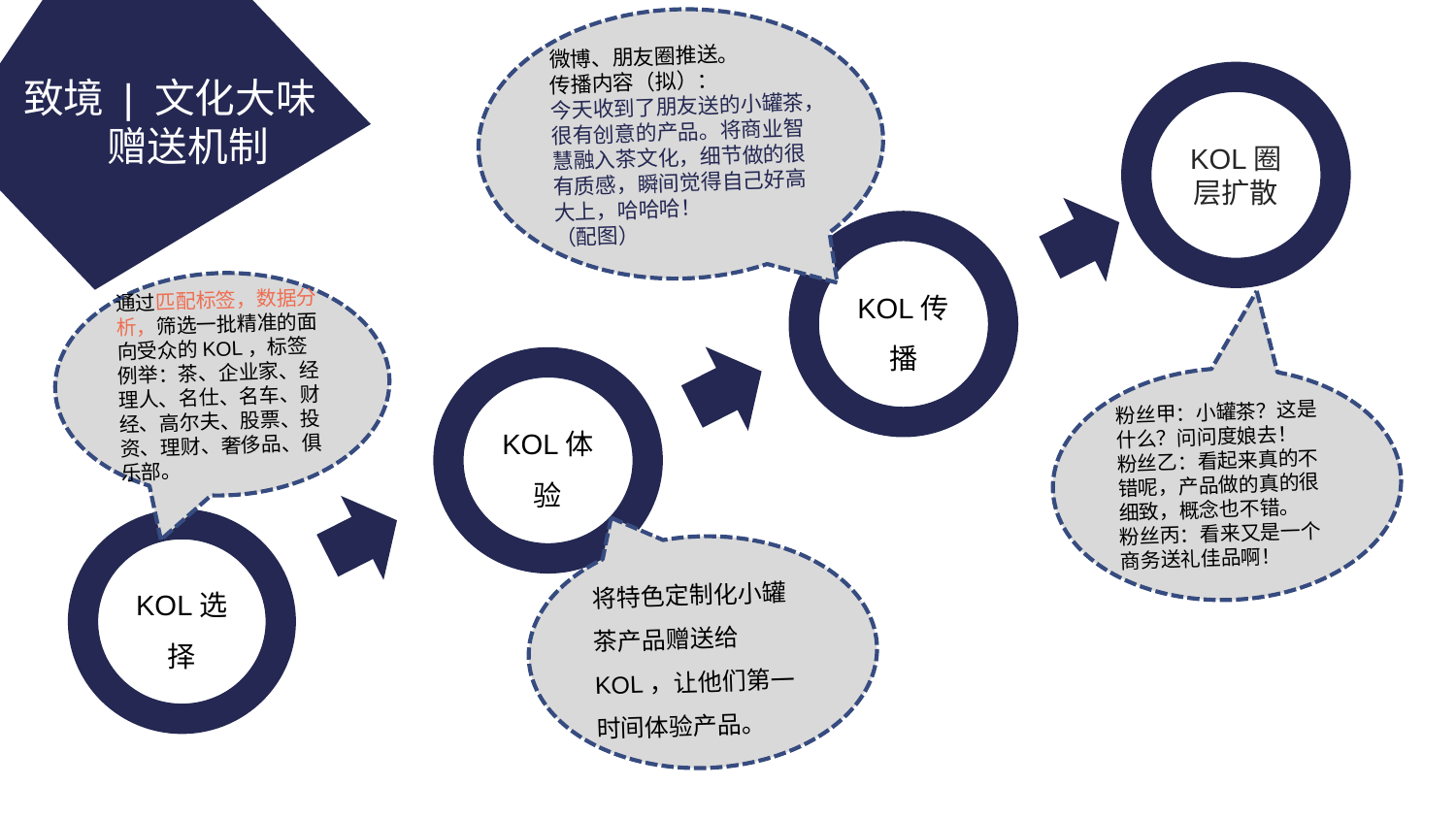

微博、朋友圈推送。
传播内容（拟）：
今天收到了朋友送的小罐茶，很有创意的产品。将商业智慧融入茶文化，细节做的很有质感，瞬间觉得自己好高大上，哈哈哈！
（配图）
致境 | 文化大味
赠送机制
KOL圈层扩散

KOL传播
通过匹配标签，数据分析，筛选一批精准的面向受众的KOL，标签例举：茶、企业家、经理人、名仕、名车、财经、高尔夫、股票、投资、理财、奢侈品、俱乐部。

KOL体验
粉丝甲：小罐茶？这是什么？问问度娘去！
粉丝乙：看起来真的不错呢，产品做的真的很细致，概念也不错。
粉丝丙：看来又是一个商务送礼佳品啊！

KOL选择
将特色定制化小罐茶产品赠送给KOL，让他们第一时间体验产品。